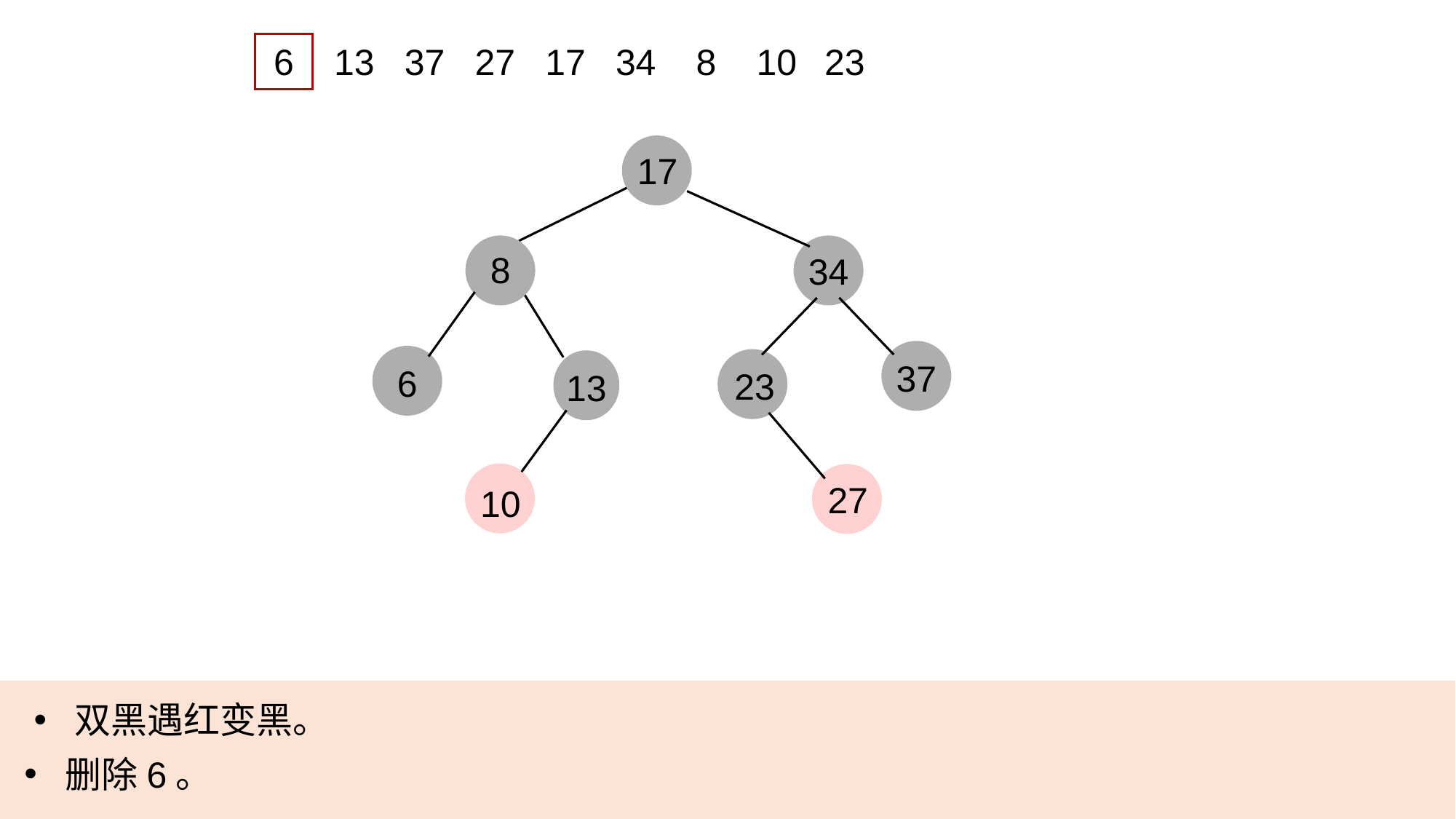

6
13
37
27
17
34
8
10
23

17

8
34

37

6
23
13

27
10

双黑遇红变黑。
删除6。